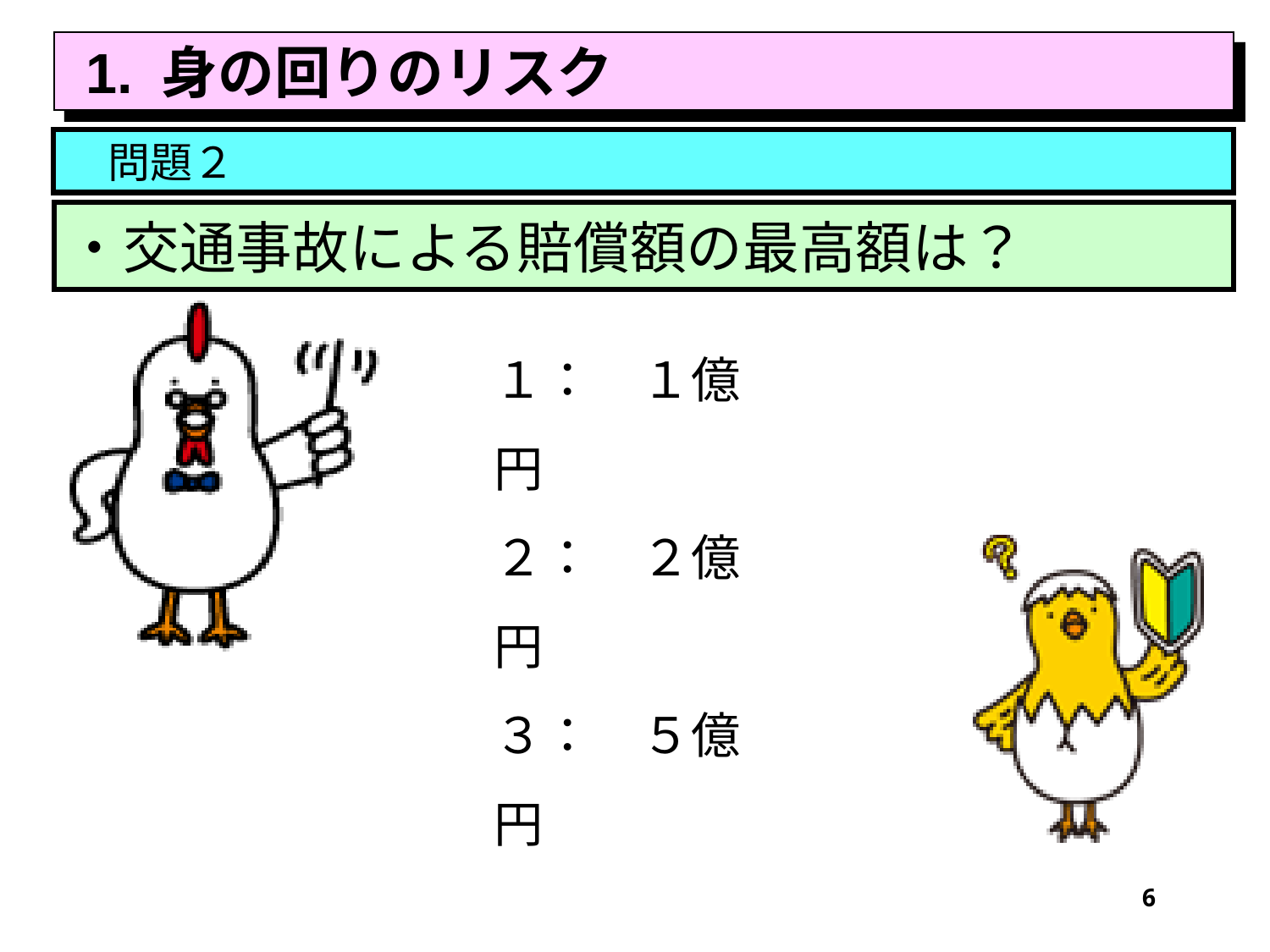

1. 身の回りのリスク
　問題２
・交通事故による賠償額の最高額は？

１：　１億円
２：　２億円
３：　５億円

6